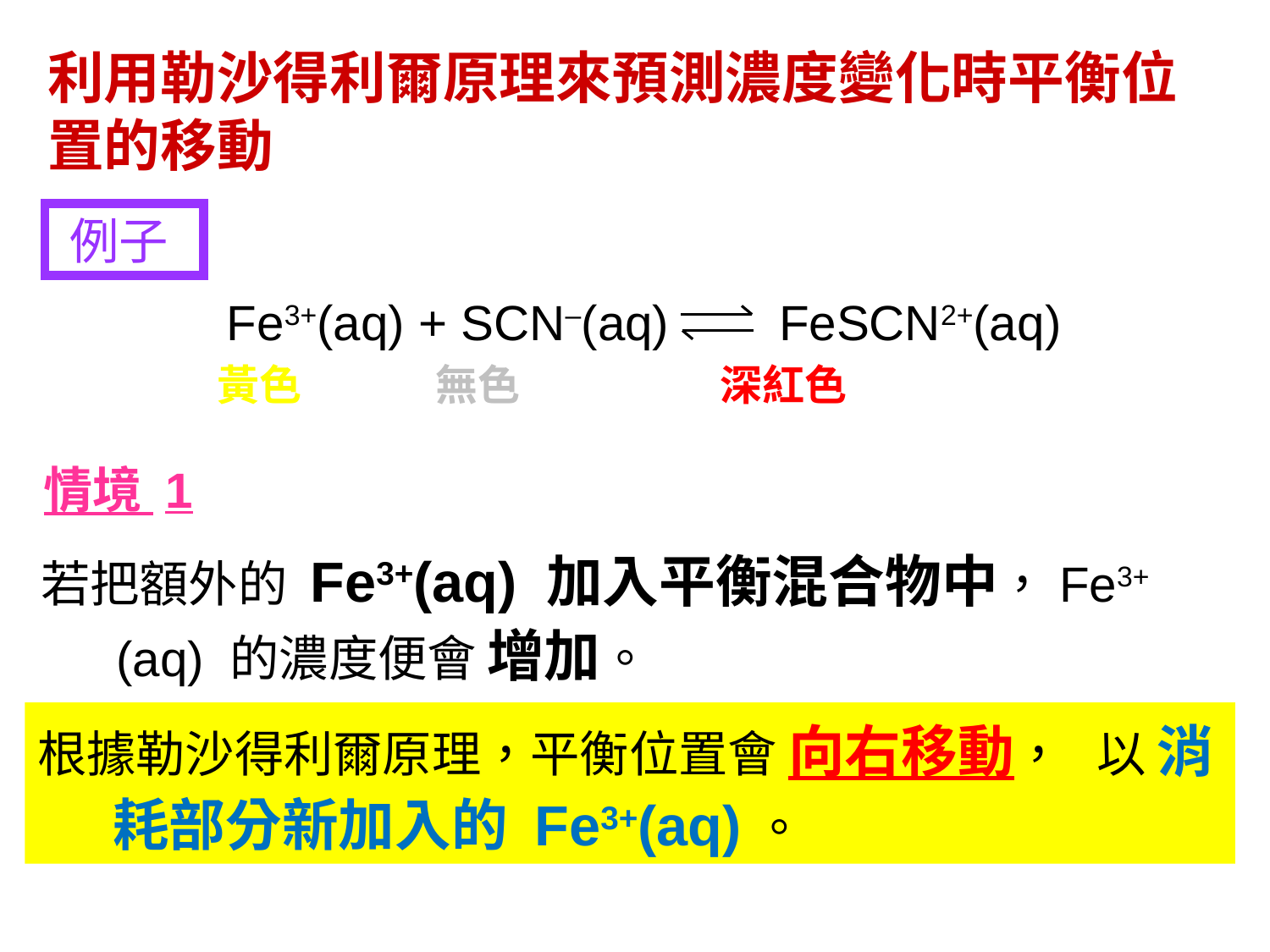

利用勒沙得利爾原理來預測濃度變化時平衡位置的移動
例子
Fe3+(aq) + SCN–(aq)        FeSCN2+(aq)
黃色              無色                     深紅色
情境 1
若把額外的 Fe3+(aq) 加入平衡混合物中，Fe3+(aq) 的濃度便會 增加。
根據勒沙得利爾原理，平衡位置會 向右移動，   以 消耗部分新加入的 Fe3+(aq)。